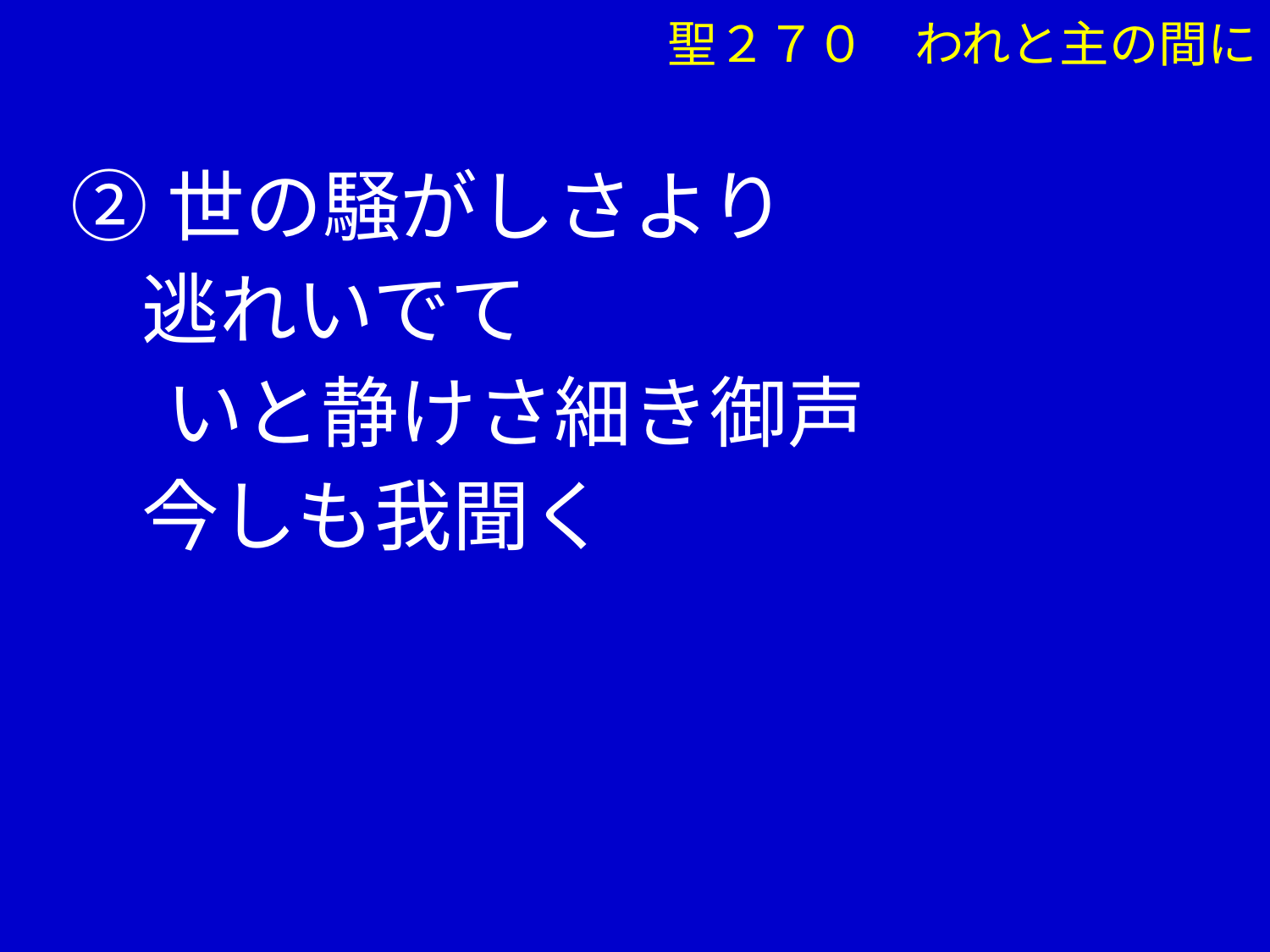

聖２７０　われと主の間に

②世の騒がしさより
   逃れいでて
　 いと静けさ細き御声
   今しも我聞く